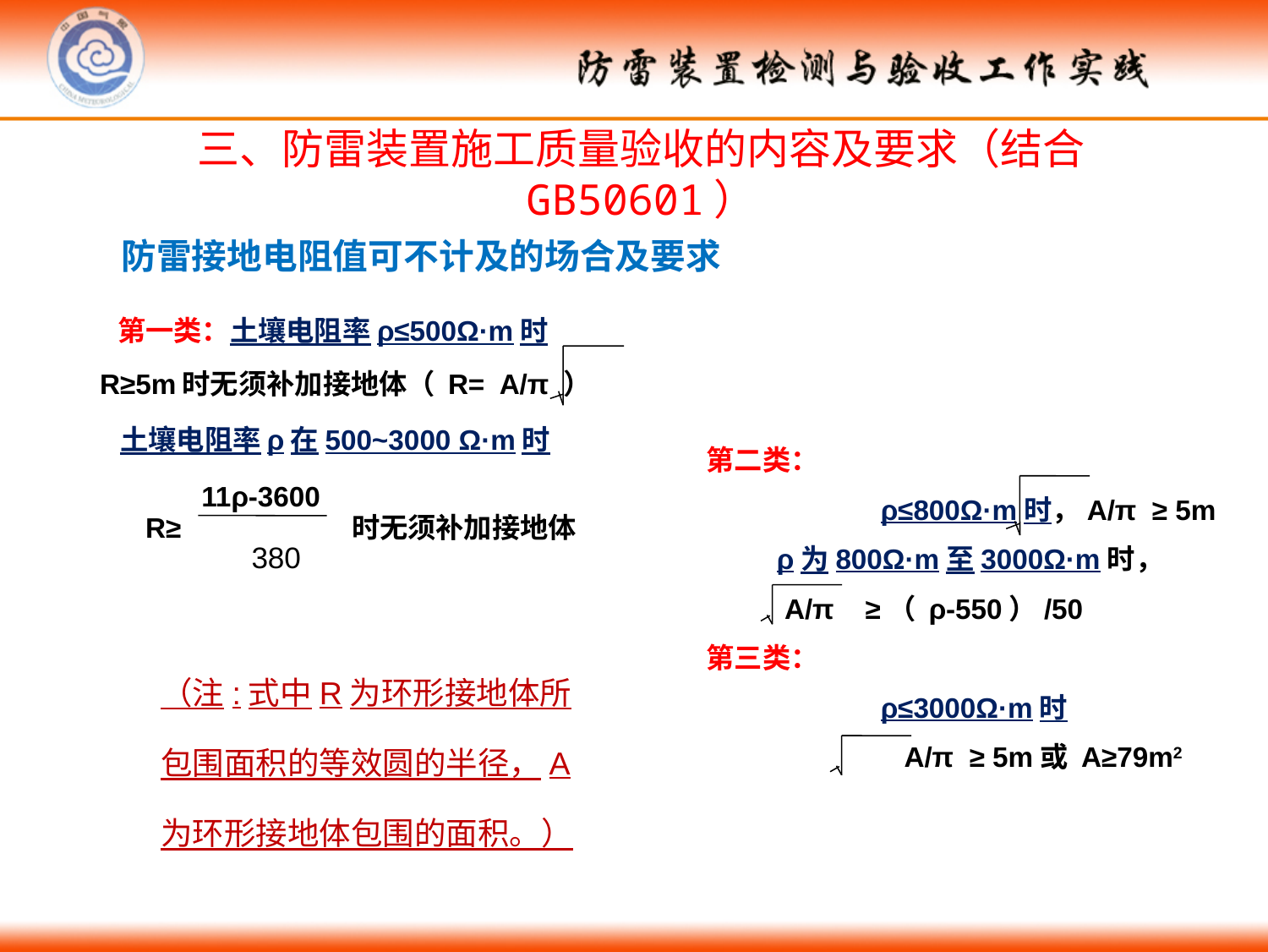

三、防雷装置施工质量验收的内容及要求（结合GB50601）
防雷接地电阻值可不计及的场合及要求
	        第一类：土壤电阻率ρ≤500Ω·m时
		     R≥5m时无须补加接地体（ R=  A/π ）
                土壤电阻率ρ在500~3000 Ω·m时
	                  11ρ-3600
                 R≥                     时无须补加接地体
                             380

第二类：
 		ρ≤800Ω·m时，A/π  ≥ 5m
         ρ为800Ω·m至3000Ω·m时，
          A/π    ≥（ ρ-550）/50
第三类：
		ρ≤3000Ω·m时
		   A/π  ≥ 5m或 A≥79m2

（注:式中R为环形接地体所包围面积的等效圆的半径，A为环形接地体包围的面积。）